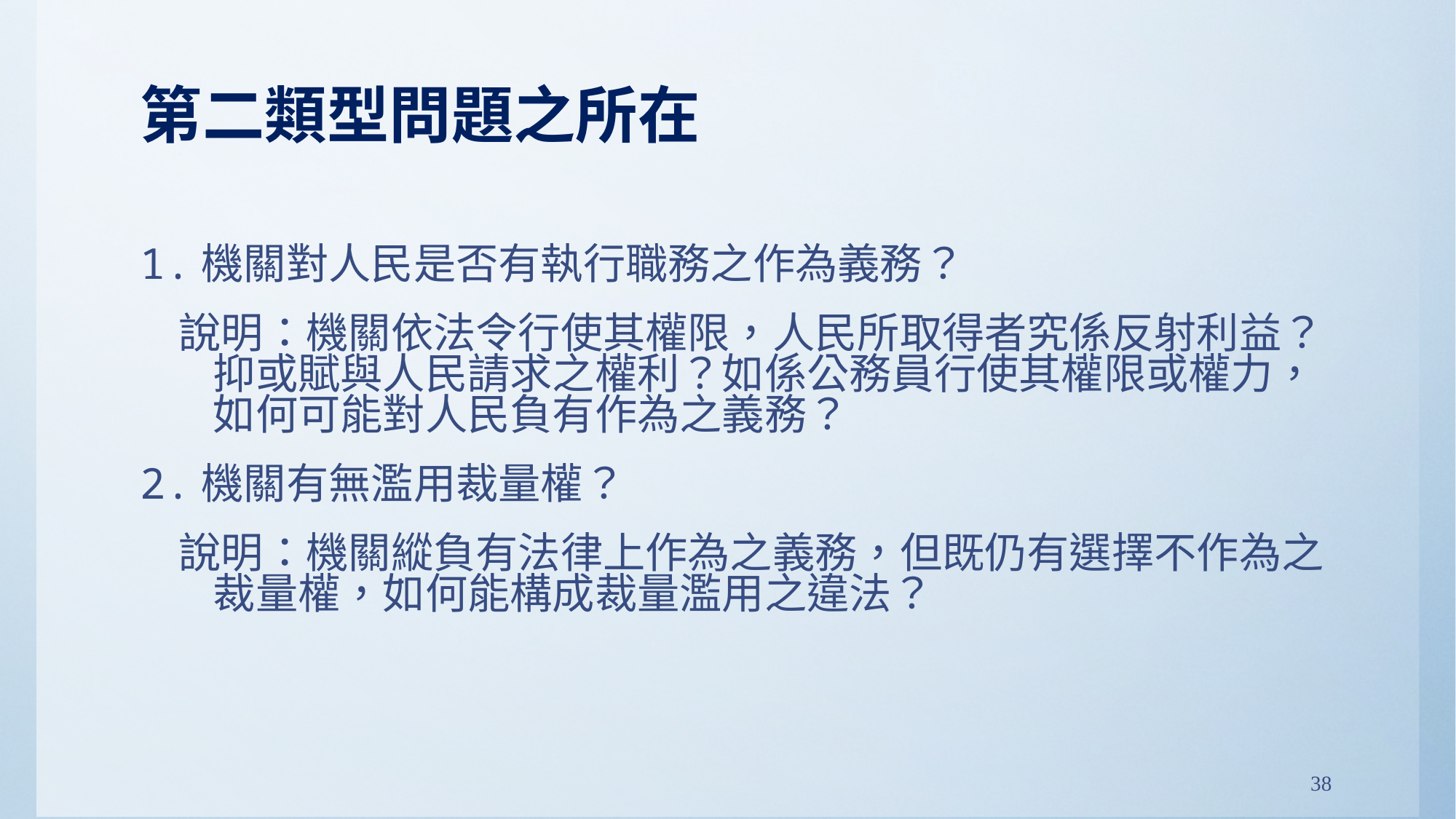

第二類型問題之所在

1.機關對人民是否有執行職務之作為義務？
   說明：機關依法令行使其權限，人民所取得者究係反射利益？抑或賦與人民請求之權利？如係公務員行使其權限或權力，如何可能對人民負有作為之義務？
2.機關有無濫用裁量權？
   說明：機關縱負有法律上作為之義務，但既仍有選擇不作為之裁量權，如何能構成裁量濫用之違法？

38